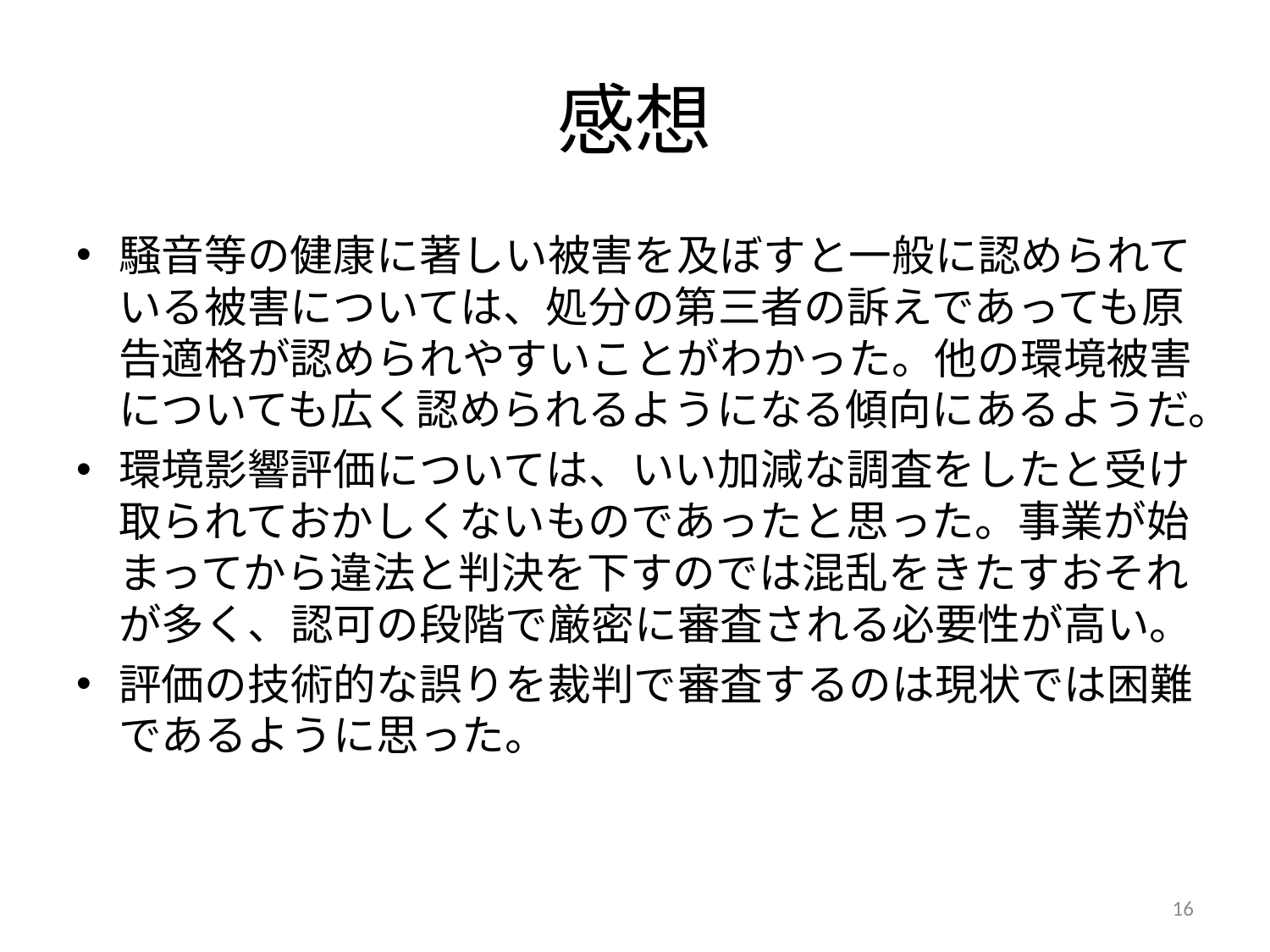

# 感想
騒音等の健康に著しい被害を及ぼすと一般に認められている被害については、処分の第三者の訴えであっても原告適格が認められやすいことがわかった。他の環境被害についても広く認められるようになる傾向にあるようだ。
環境影響評価については、いい加減な調査をしたと受け取られておかしくないものであったと思った。事業が始まってから違法と判決を下すのでは混乱をきたすおそれが多く、認可の段階で厳密に審査される必要性が高い。
評価の技術的な誤りを裁判で審査するのは現状では困難であるように思った。
16